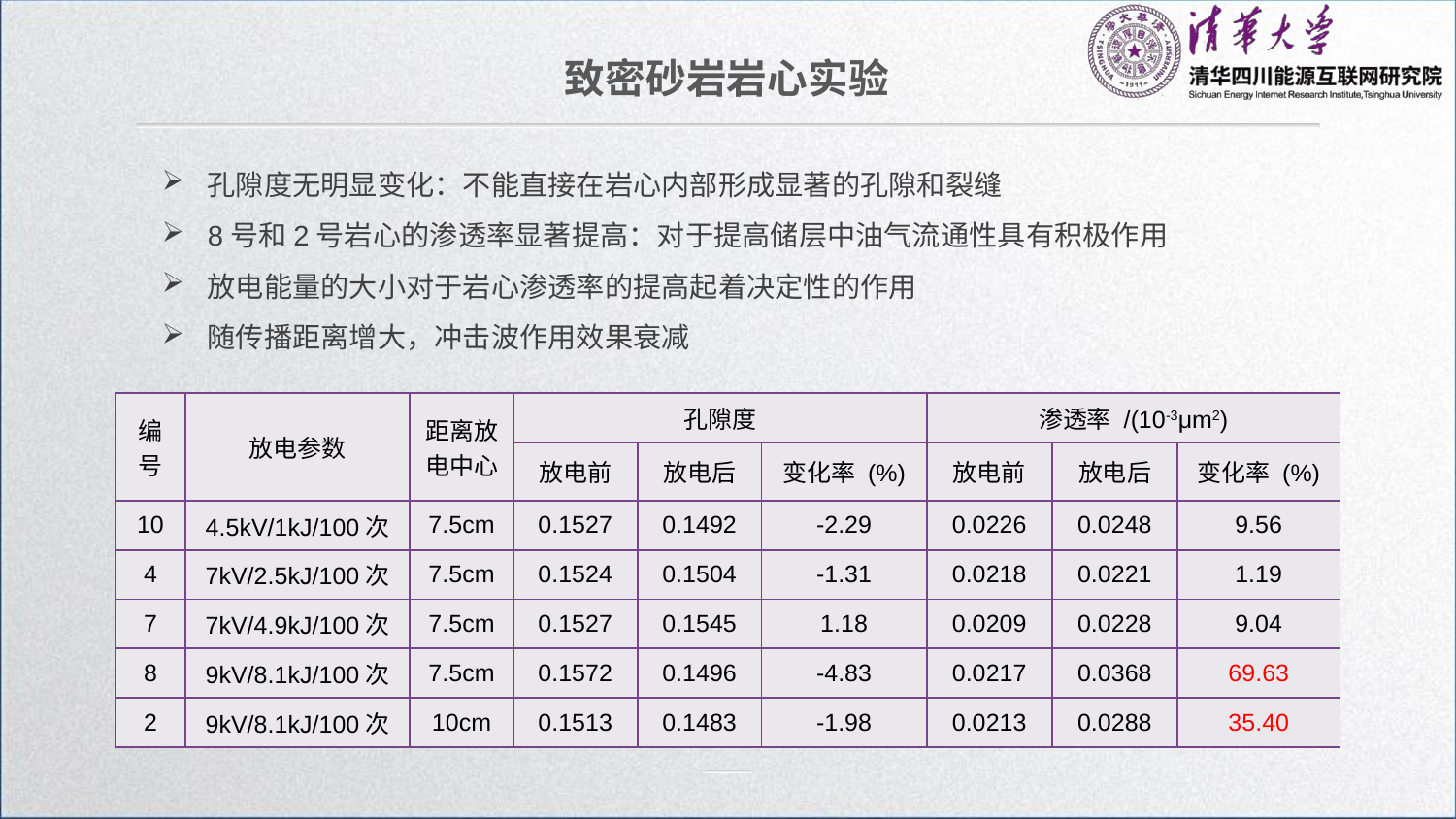

致密砂岩岩心实验
孔隙度无明显变化：不能直接在岩心内部形成显著的孔隙和裂缝
8号和2号岩心的渗透率显著提高：对于提高储层中油气流通性具有积极作用
放电能量的大小对于岩心渗透率的提高起着决定性的作用
随传播距离增大，冲击波作用效果衰减
| 编号 | 放电参数 | 距离放电中心 | 孔隙度 |  |  | 渗透率 /(10-3μm2) |  |  |
| --- | --- | --- | --- | --- | --- | --- | --- | --- |
|  |  |  | 放电前 | 放电后 | 变化率 (%) | 放电前 | 放电后 | 变化率 (%) |
| 10 | 4.5kV/1kJ/100次 | 7.5cm | 0.1527 | 0.1492 | -2.29 | 0.0226 | 0.0248 | 9.56 |
| 4 | 7kV/2.5kJ/100次 | 7.5cm | 0.1524 | 0.1504 | -1.31 | 0.0218 | 0.0221 | 1.19 |
| 7 | 7kV/4.9kJ/100次 | 7.5cm | 0.1527 | 0.1545 | 1.18 | 0.0209 | 0.0228 | 9.04 |
| 8 | 9kV/8.1kJ/100次 | 7.5cm | 0.1572 | 0.1496 | -4.83 | 0.0217 | 0.0368 | 69.63 |
| 2 | 9kV/8.1kJ/100次 | 10cm | 0.1513 | 0.1483 | -1.98 | 0.0213 | 0.0288 | 35.40 |